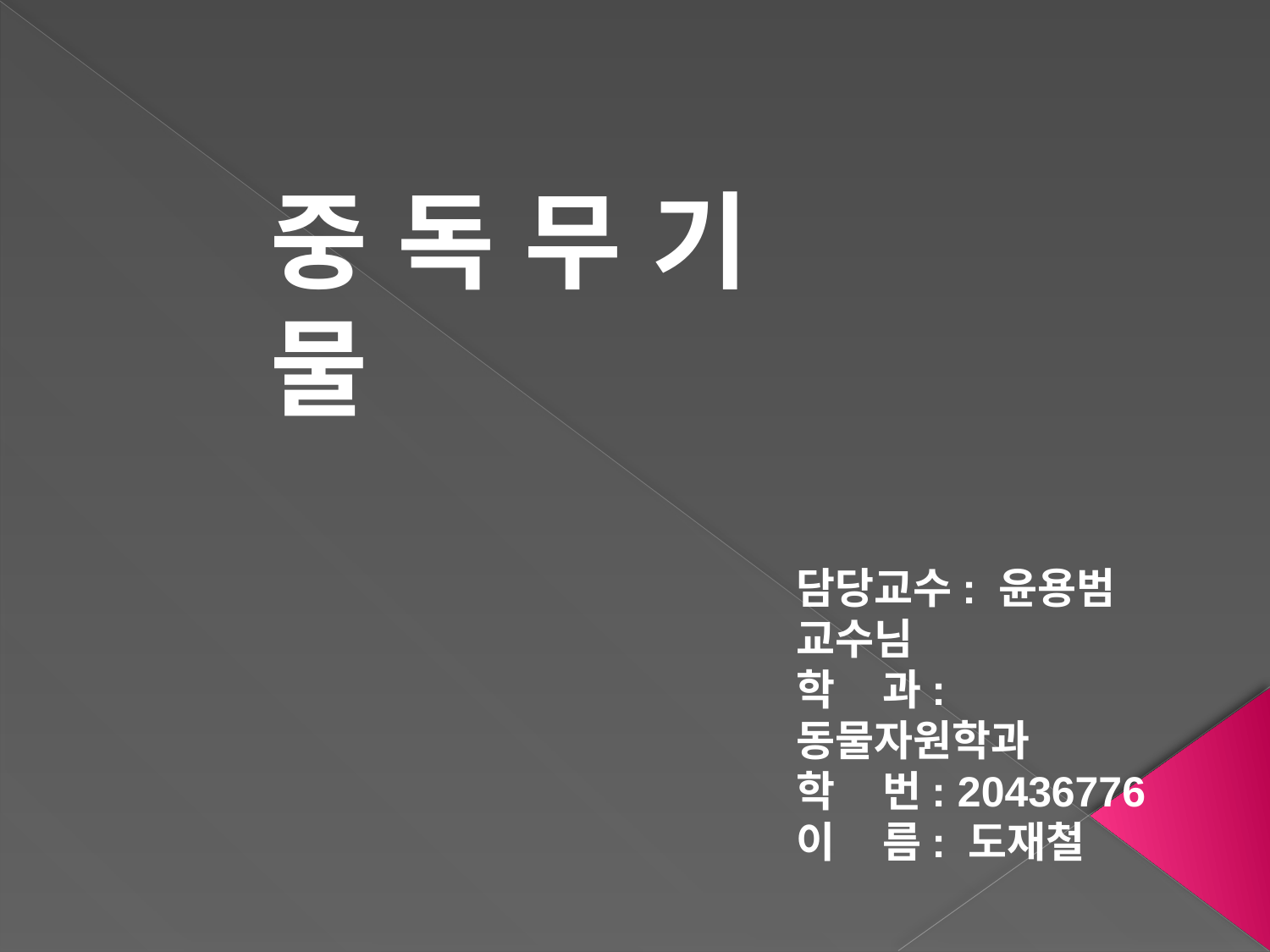

중 독 무 기 물

담당교수: 윤용범 교수님
학    과: 동물자원학과
학    번: 20436776
이    름: 도재철